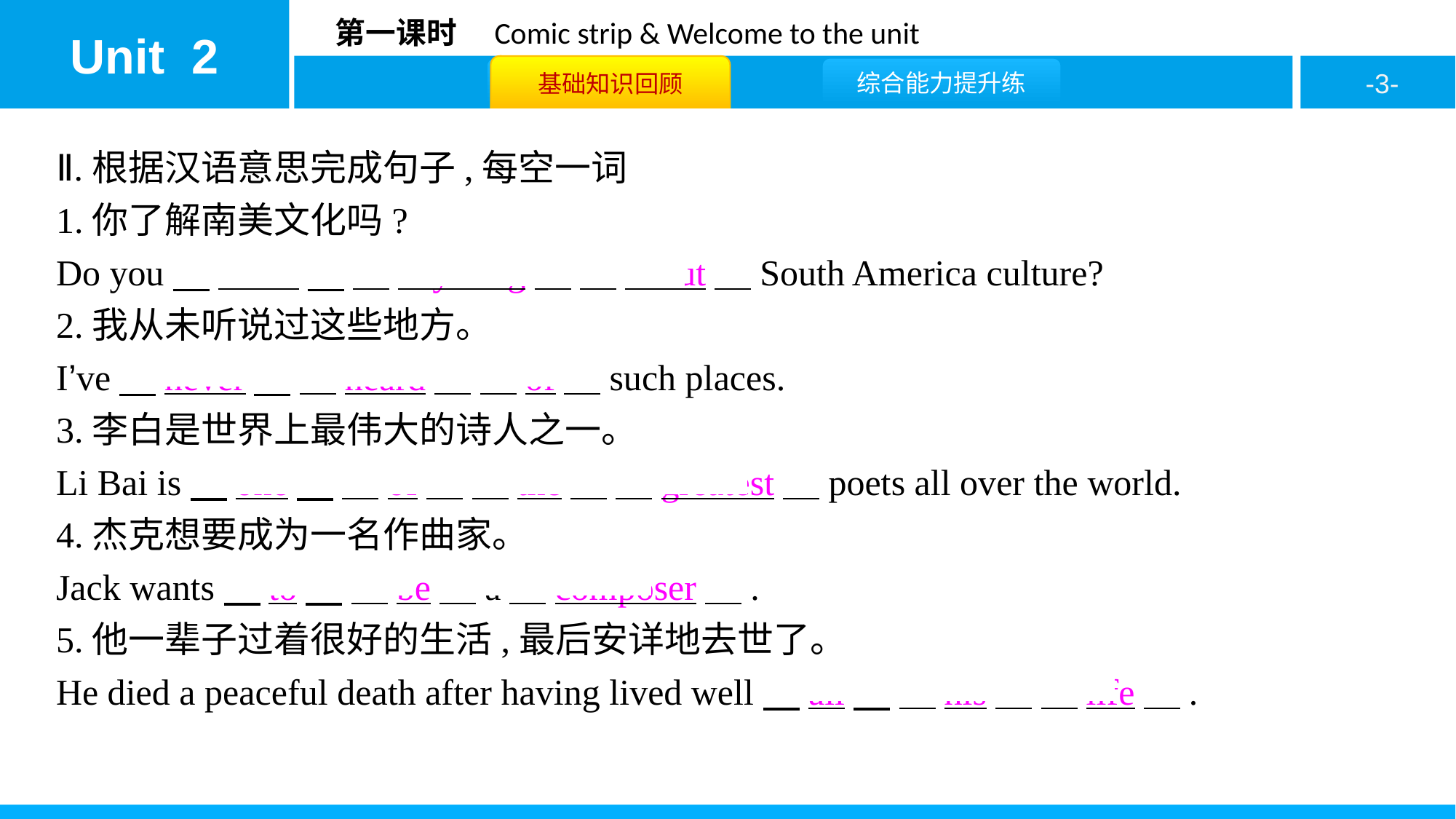

Ⅱ.根据汉语意思完成句子,每空一词
1.你了解南美文化吗?
Do you　know　 　anything　 　about　South America culture?
2.我从未听说过这些地方。
I’ve　never　 　heard　 　of　such places.
3.李白是世界上最伟大的诗人之一。
Li Bai is　one　 　of　 　the　 　greatest　poets all over the world.
4.杰克想要成为一名作曲家。
Jack wants　to　 　be　a　composer　.
5.他一辈子过着很好的生活,最后安详地去世了。
He died a peaceful death after having lived well　all　 　his　 　life　.